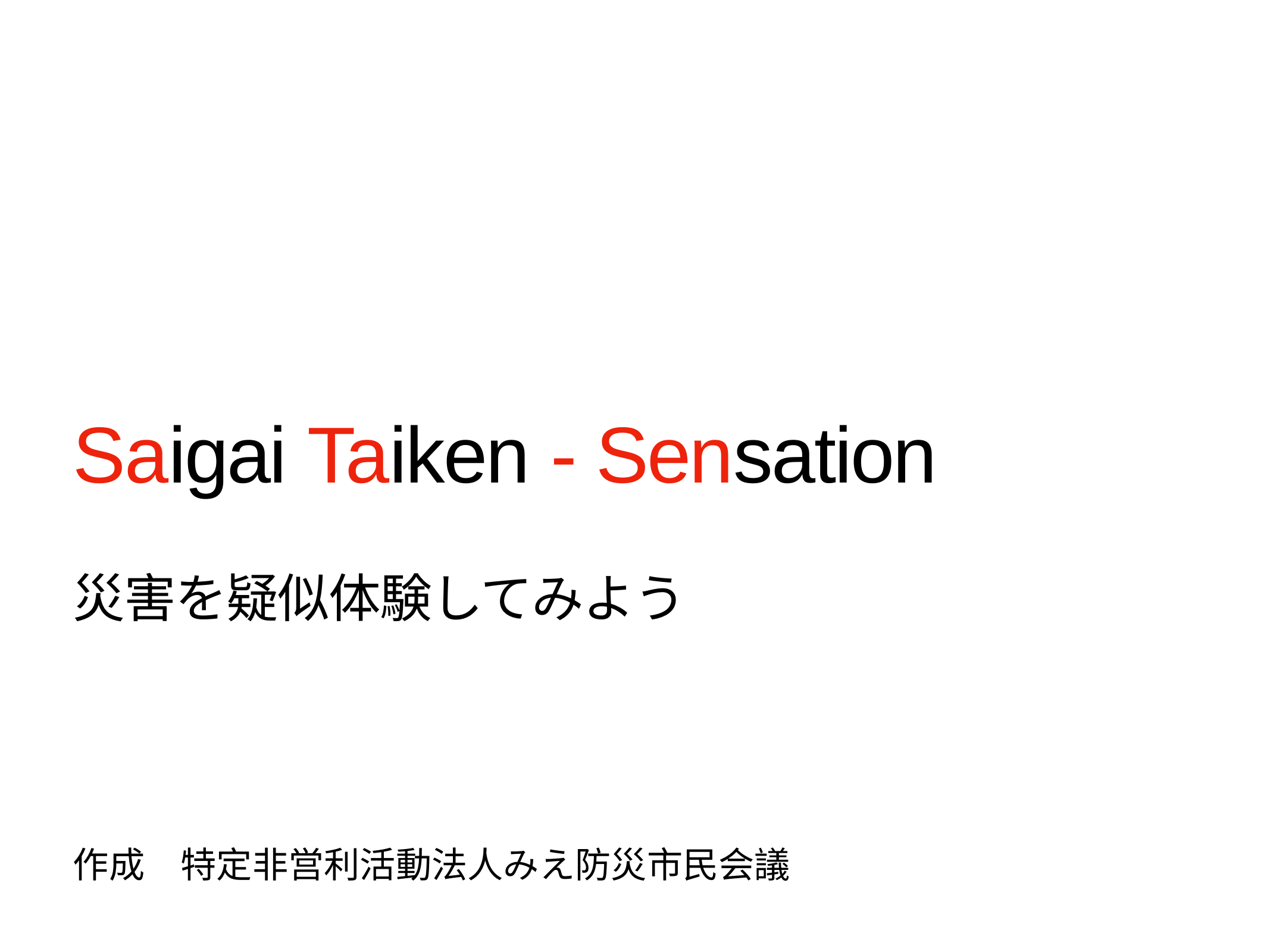

# Saigai Taiken - Sensation

災害を疑似体験してみよう
作成　特定非営利活動法人みえ防災市民会議